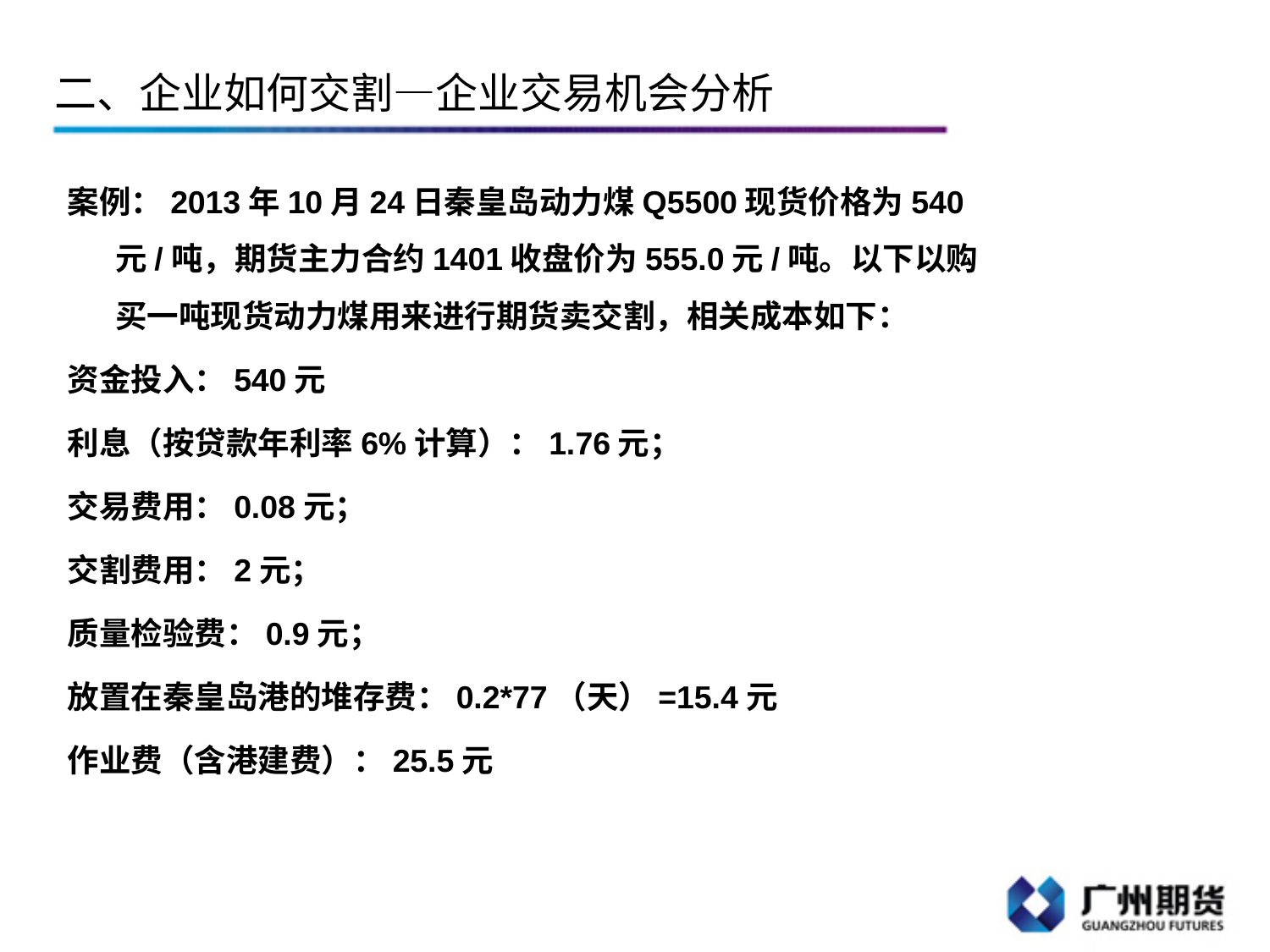

# 二、企业如何交割—企业交易机会分析
案例：2013年10月24日秦皇岛动力煤Q5500现货价格为540元/吨，期货主力合约1401收盘价为555.0元/吨。以下以购买一吨现货动力煤用来进行期货卖交割，相关成本如下：
资金投入：540元
利息（按贷款年利率6%计算）：1.76元；
交易费用：0.08元；
交割费用：2元；
质量检验费：0.9元；
放置在秦皇岛港的堆存费：0.2*77（天）=15.4元
作业费（含港建费）：25.5元